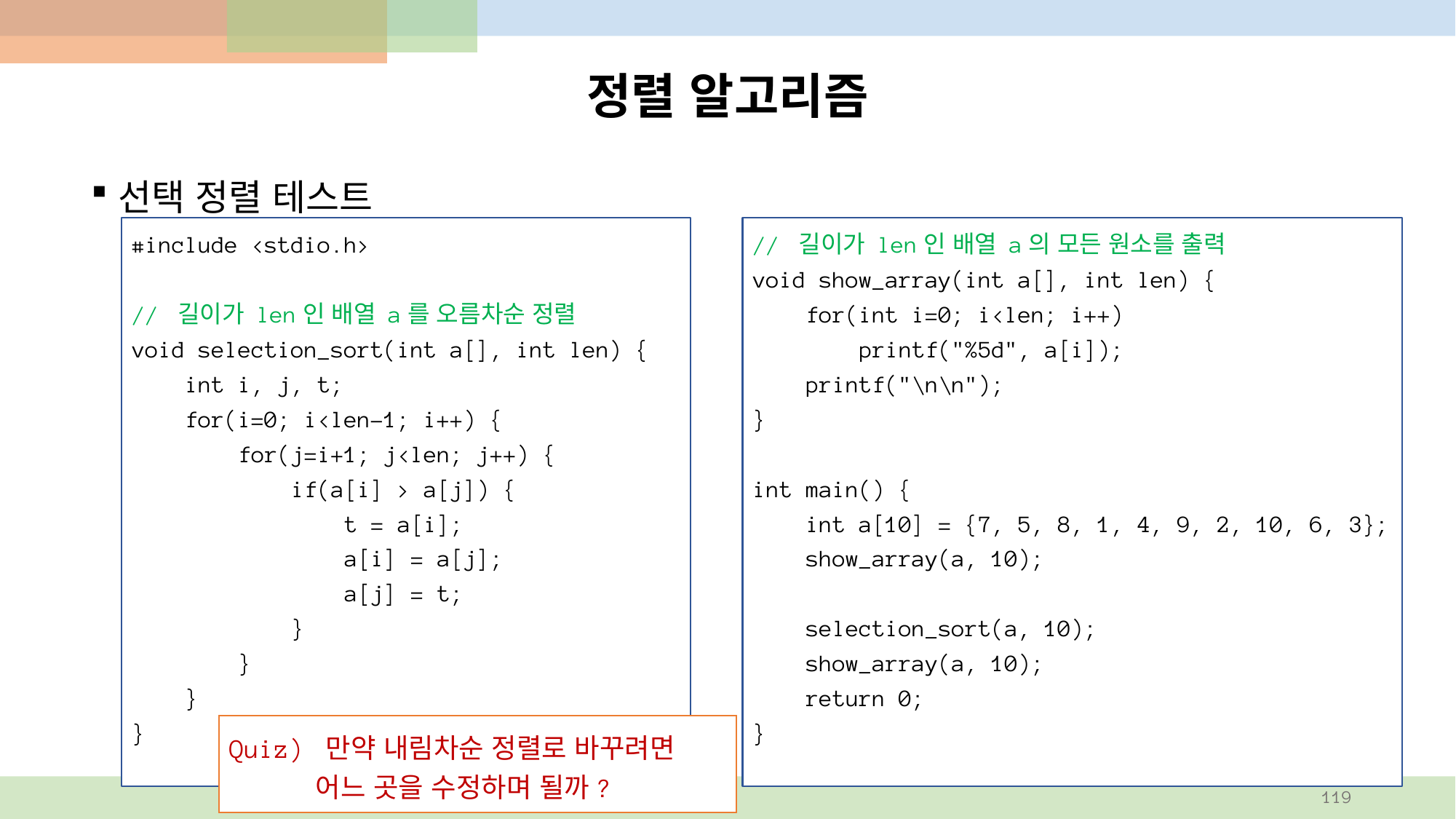

# 정렬 알고리즘

선택 정렬 테스트
#include <stdio.h>

// 길이가 len인 배열 a를 오름차순 정렬
void selection_sort(int a[], int len) {
    int i, j, t;
    for(i=0; i<len-1; i++) {
        for(j=i+1; j<len; j++) {
            if(a[i] > a[j]) {
                t = a[i];
                a[i] = a[j];
                a[j] = t;
            }
        }
    }
}
// 길이가 len인 배열 a의 모든 원소를 출력
void show_array(int a[], int len) {
    for(int i=0; i<len; i++)
        printf("%5d", a[i]);
    printf("\n\n");
}

int main() {
    int a[10] = {7, 5, 8, 1, 4, 9, 2, 10, 6, 3};
    show_array(a, 10);

    selection_sort(a, 10);
    show_array(a, 10);
    return 0;
}
Quiz) 만약 내림차순 정렬로 바꾸려면 어느 곳을 수정하며 될까?
119